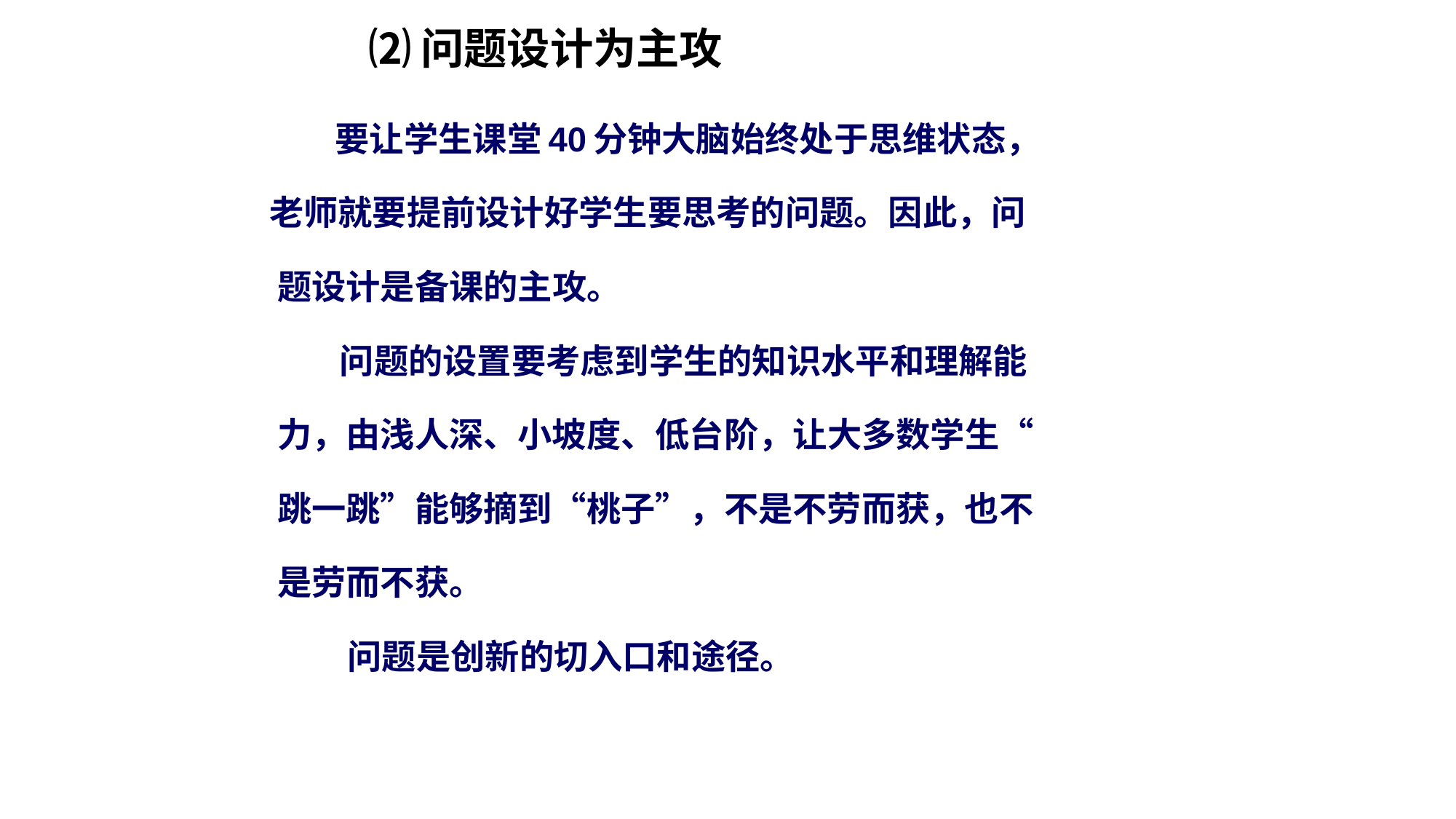

# ⑵问题设计为主攻
               要让学生课堂40分钟大脑始终处于思维状态，
    老师就要提前设计好学生要思考的问题。因此，问
     题设计是备课的主攻。
             问题的设置要考虑到学生的知识水平和理解能
     力，由浅人深、小坡度、低台阶，让大多数学生“
     跳一跳”能够摘到“桃子”，不是不劳而获，也不
     是劳而不获。
              问题是创新的切入口和途径。